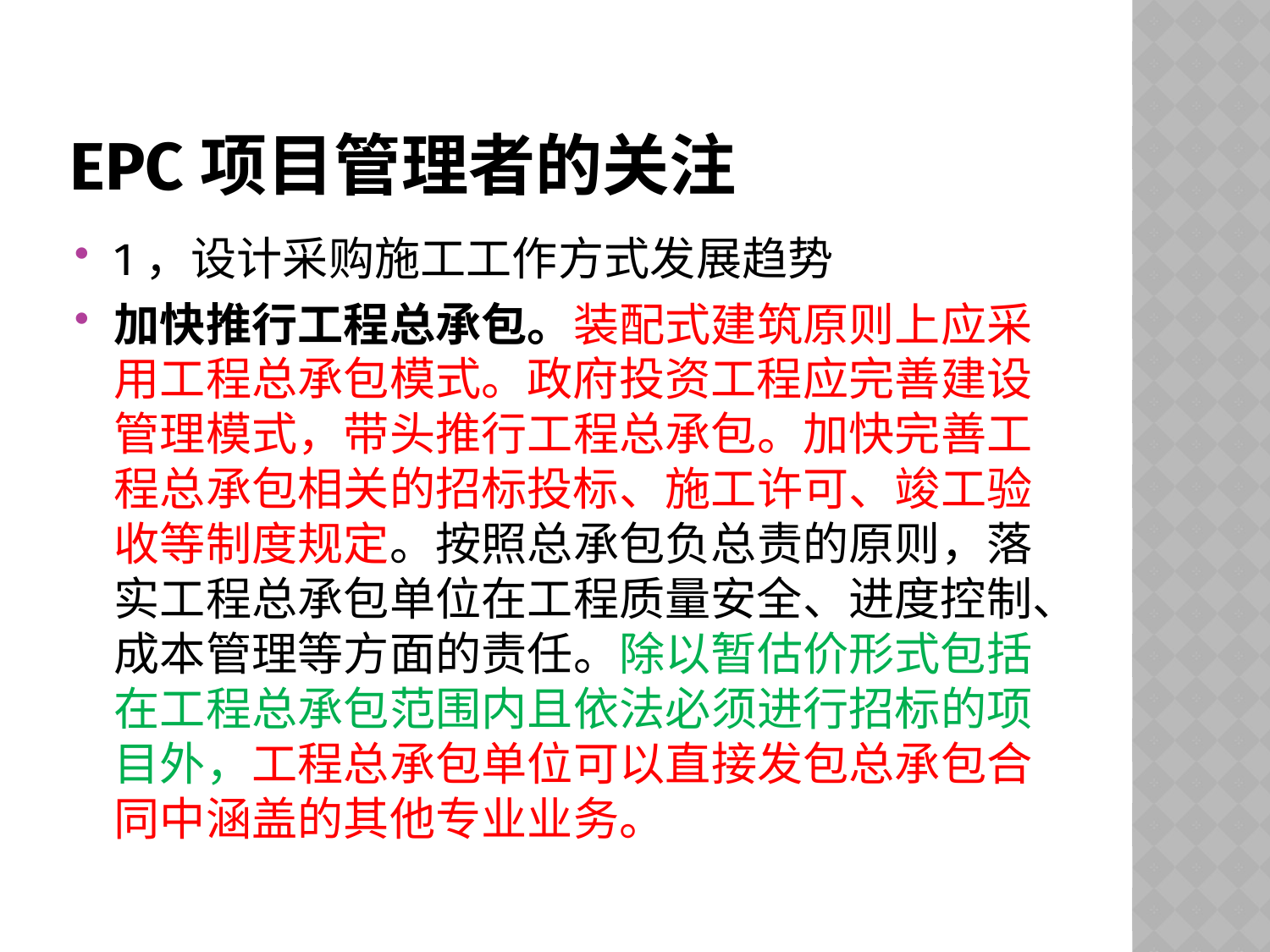

# EPC项目管理者的关注
1，设计采购施工工作方式发展趋势
加快推行工程总承包。装配式建筑原则上应采用工程总承包模式。政府投资工程应完善建设管理模式，带头推行工程总承包。加快完善工程总承包相关的招标投标、施工许可、竣工验收等制度规定。按照总承包负总责的原则，落实工程总承包单位在工程质量安全、进度控制、成本管理等方面的责任。除以暂估价形式包括在工程总承包范围内且依法必须进行招标的项目外，工程总承包单位可以直接发包总承包合同中涵盖的其他专业业务。